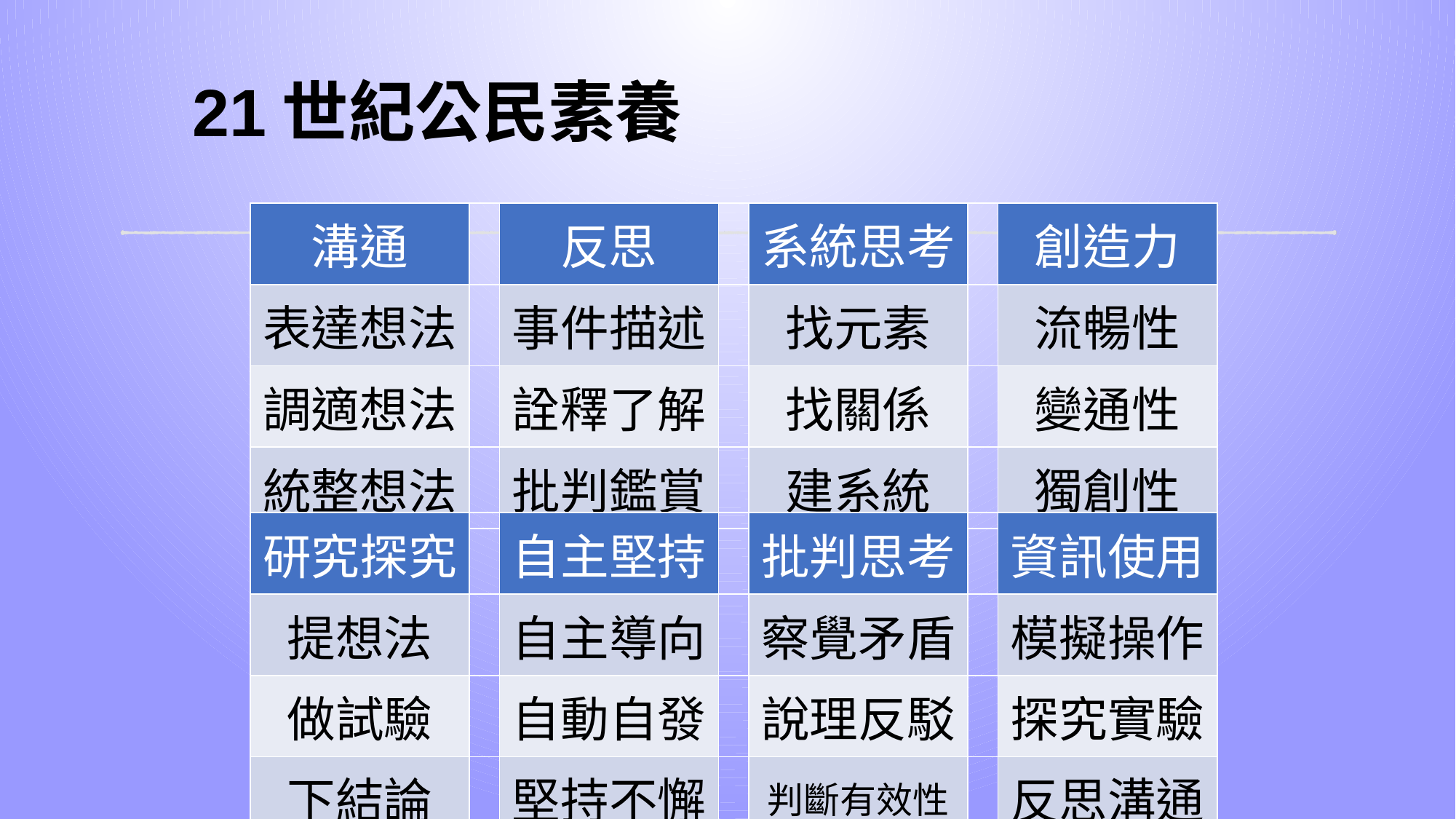

# 21世紀公民素養
| 溝通 |  | 反思 |  | 系統思考 |  | 創造力 |
| --- | --- | --- | --- | --- | --- | --- |
| 表達想法 |  | 事件描述 |  | 找元素 |  | 流暢性 |
| 調適想法 |  | 詮釋了解 |  | 找關係 |  | 變通性 |
| 統整想法 |  | 批判鑑賞 |  | 建系統 |  | 獨創性 |
| 研究探究 |  | 自主堅持 |  | 批判思考 |  | 資訊使用 |
| --- | --- | --- | --- | --- | --- | --- |
| 提想法 |  | 自主導向 |  | 察覺矛盾 |  | 模擬操作 |
| 做試驗 |  | 自動自發 |  | 說理反駁 |  | 探究實驗 |
| 下結論 |  | 堅持不懈 |  | 判斷有效性 |  | 反思溝通 |